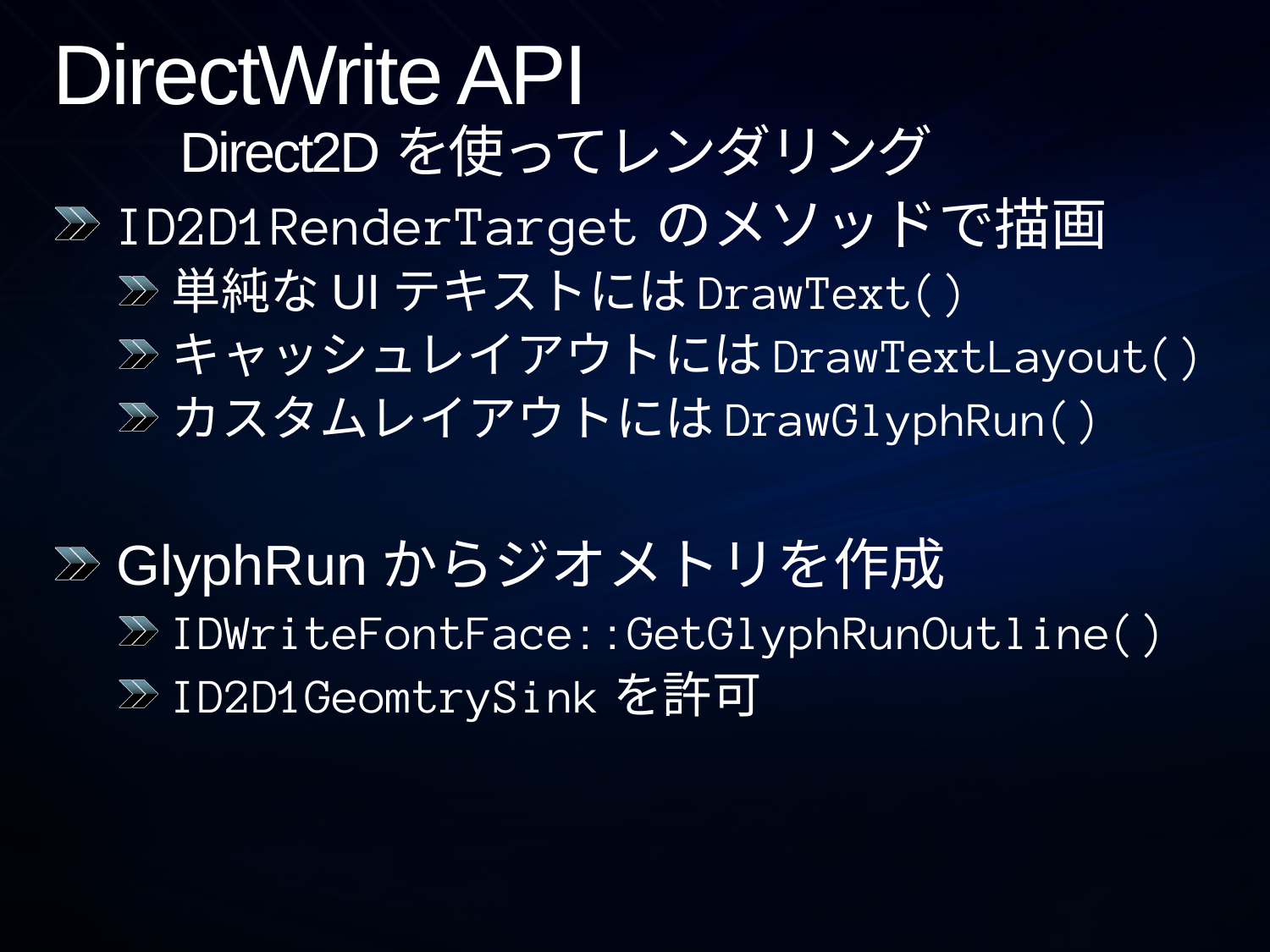

# DirectWrite API Direct2Dを使ってレンダリング
ID2D1RenderTargetのメソッドで描画
単純なUIテキストにはDrawText()
キャッシュレイアウトにはDrawTextLayout()
カスタムレイアウトにはDrawGlyphRun()

GlyphRunからジオメトリを作成
IDWriteFontFace::GetGlyphRunOutline()
ID2D1GeomtrySinkを許可